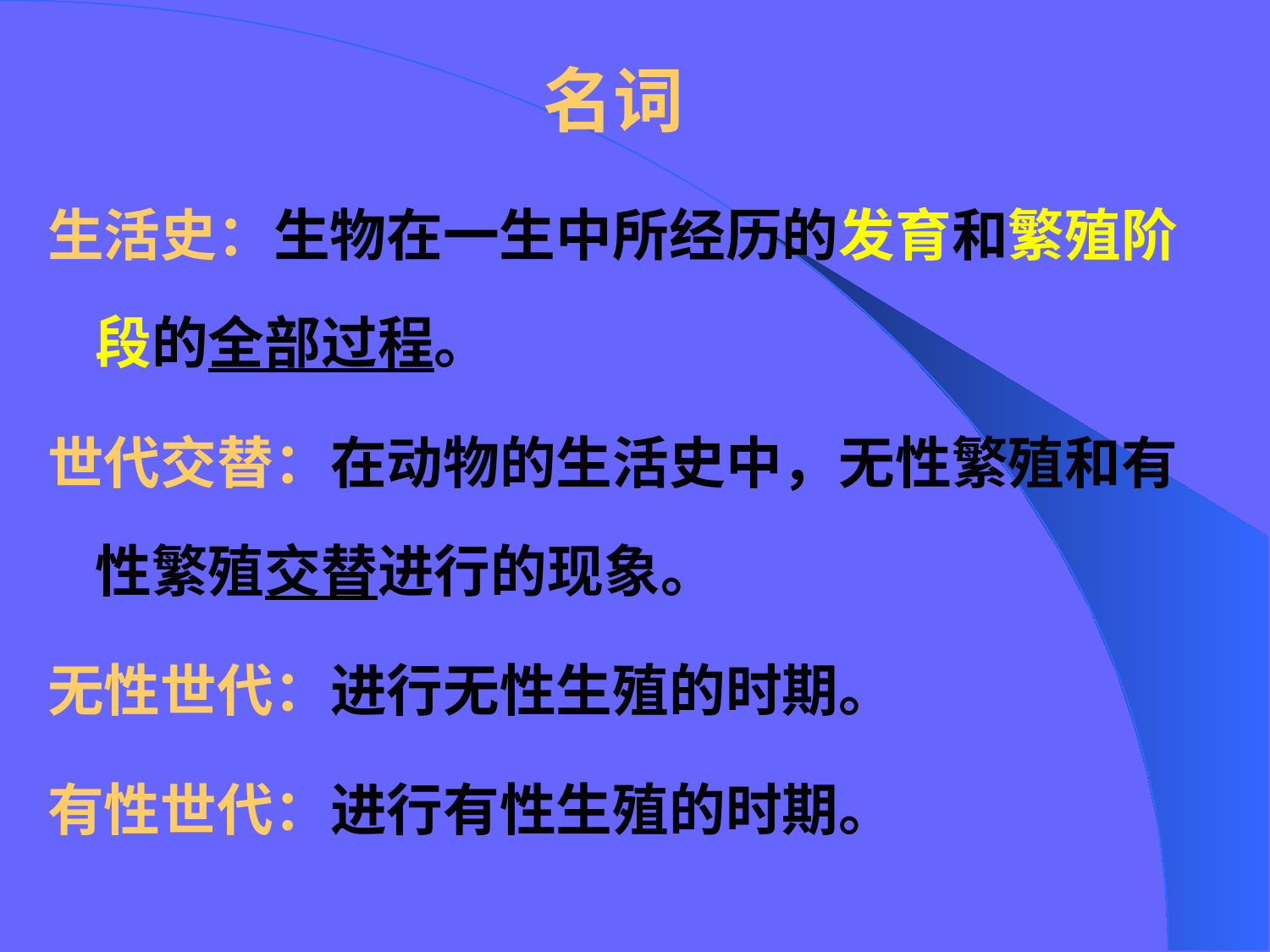

# 名词
生活史：生物在一生中所经历的发育和繁殖阶段的全部过程。
世代交替：在动物的生活史中，无性繁殖和有性繁殖交替进行的现象。
无性世代：进行无性生殖的时期。
有性世代：进行有性生殖的时期。